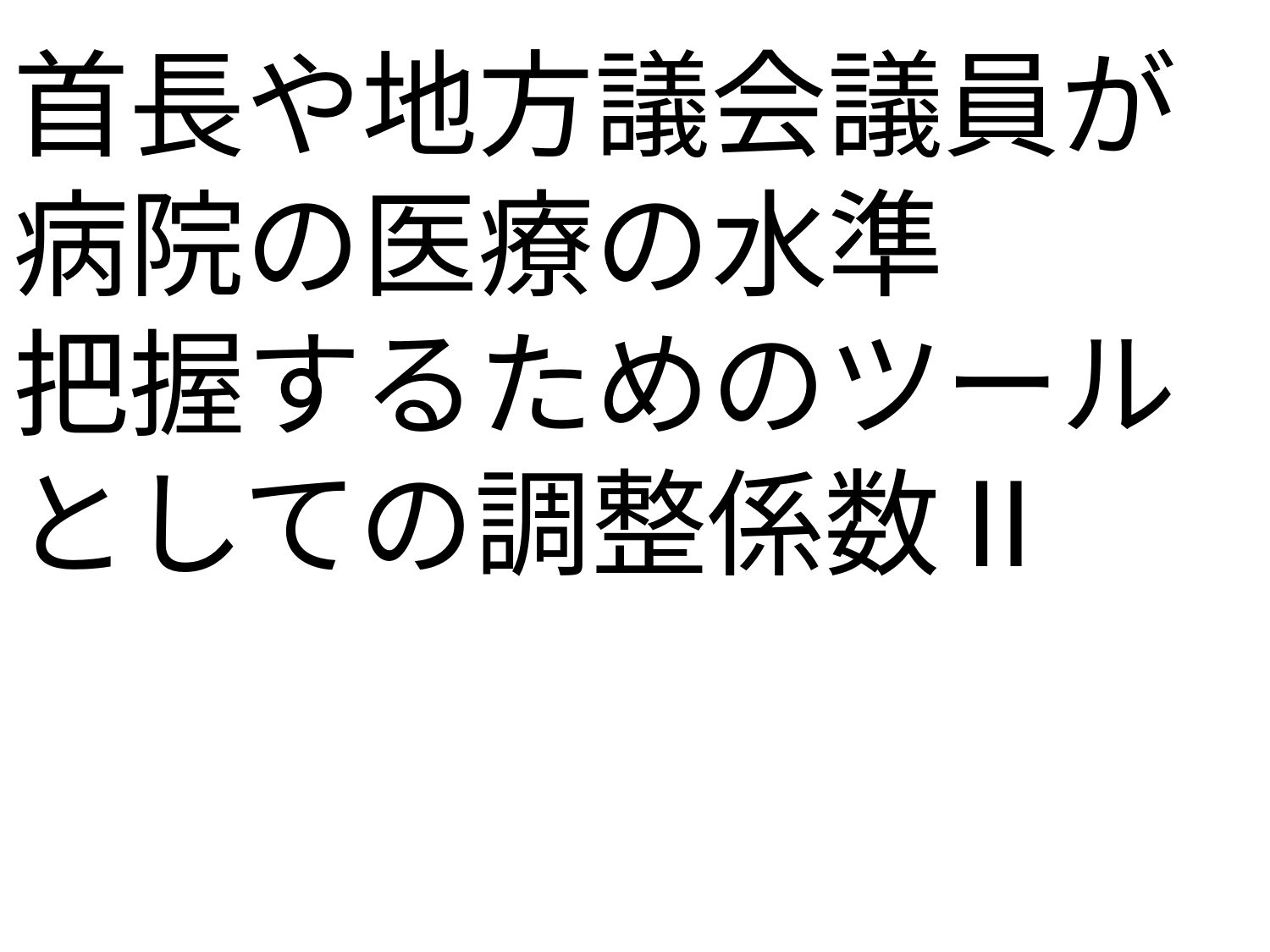

# 首長や地方議会議員が 病院の医療の水準 把握するためのツール としての調整係数Ⅱ